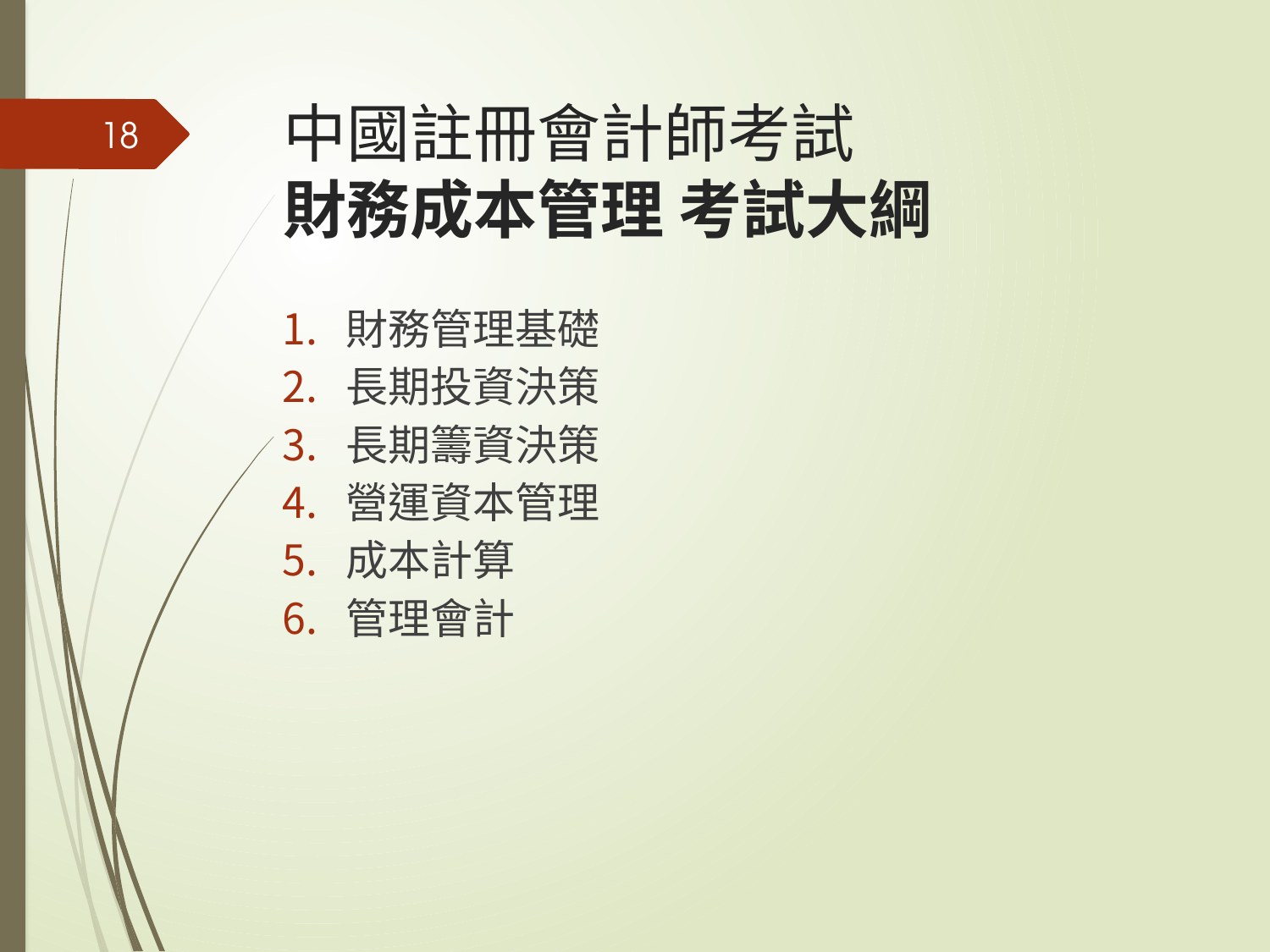

# 中國註冊會計師考試 財務成本管理 考試大綱
18
財務管理基礎
長期投資決策
長期籌資決策
營運資本管理
成本計算
管理會計